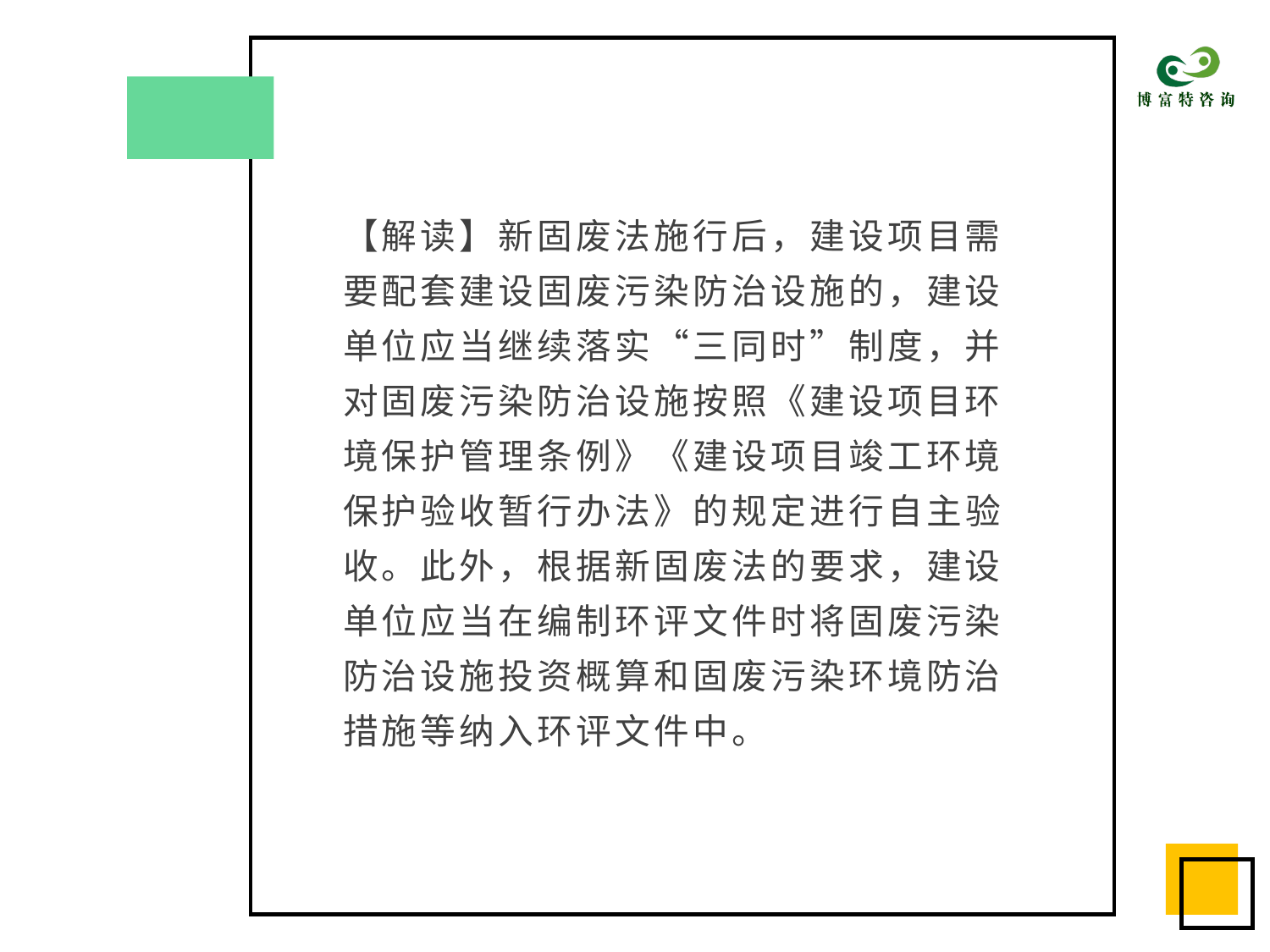

【解读】新固废法施行后，建设项目需要配套建设固废污染防治设施的，建设单位应当继续落实“三同时”制度，并对固废污染防治设施按照《建设项目环境保护管理条例》《建设项目竣工环境保护验收暂行办法》的规定进行自主验收。此外，根据新固废法的要求，建设单位应当在编制环评文件时将固废污染防治设施投资概算和固废污染环境防治措施等纳入环评文件中。